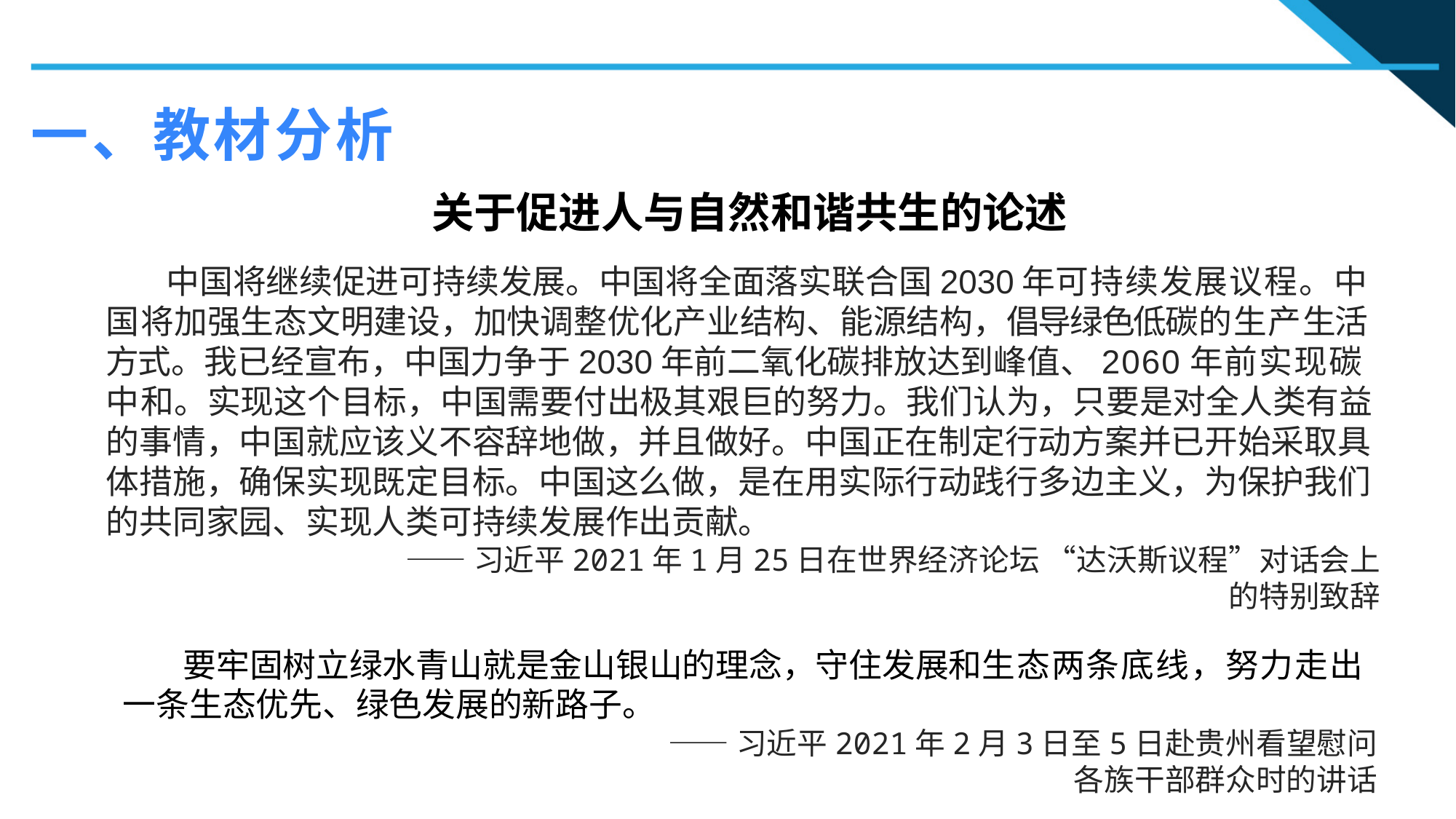

一、教材分析
关于促进人与自然和谐共生的论述
       中国将继续促进可持续发展。中国将全面落实联合国2030年可持续发展议程。中国将加强生态文明建设，加快调整优化产业结构、能源结构，倡导绿色低碳的生产生活方式。我已经宣布，中国力争于2030年前二氧化碳排放达到峰值、2060年前实现碳中和。实现这个目标，中国需要付出极其艰巨的努力。我们认为，只要是对全人类有益的事情，中国就应该义不容辞地做，并且做好。中国正在制定行动方案并已开始采取具体措施，确保实现既定目标。中国这么做，是在用实际行动践行多边主义，为保护我们的共同家园、实现人类可持续发展作出贡献。
                                                ——习近平2021年1月25日在世界经济论坛 “达沃斯议程”对话会上的特别致辞
       要牢固树立绿水青山就是金山银山的理念，守住发展和生态两条底线，努力走出一条生态优先、绿色发展的新路子。
                                                                               ——习近平2021年2月3日至5日赴贵州看望慰问各族干部群众时的讲话